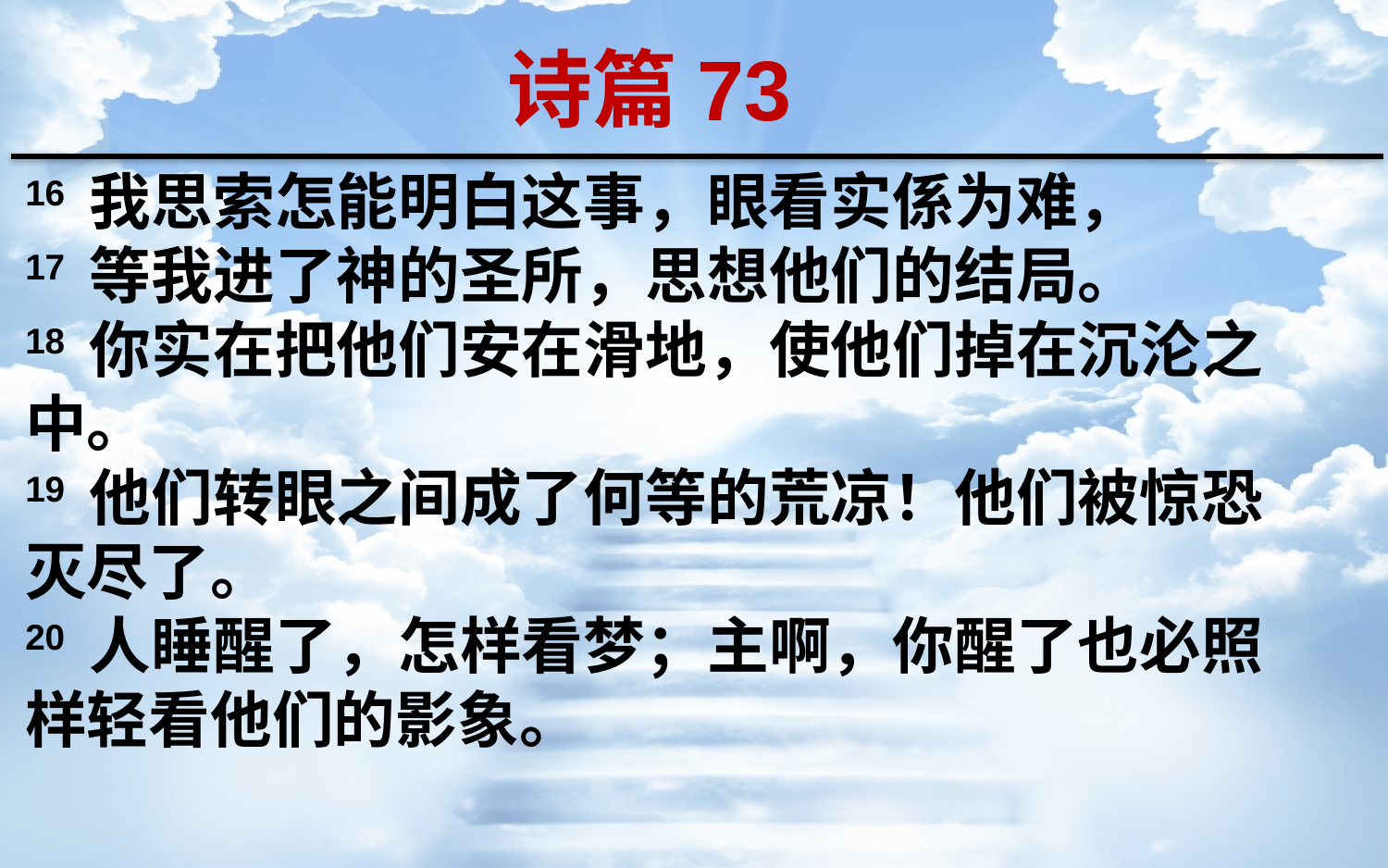

诗篇73
16 我思索怎能明白这事，眼看实係为难，
17 等我进了神的圣所，思想他们的结局。
18 你实在把他们安在滑地，使他们掉在沉沦之中。
19 他们转眼之间成了何等的荒凉！他们被惊恐灭尽了。
20 人睡醒了，怎样看梦；主啊，你醒了也必照样轻看他们的影象。